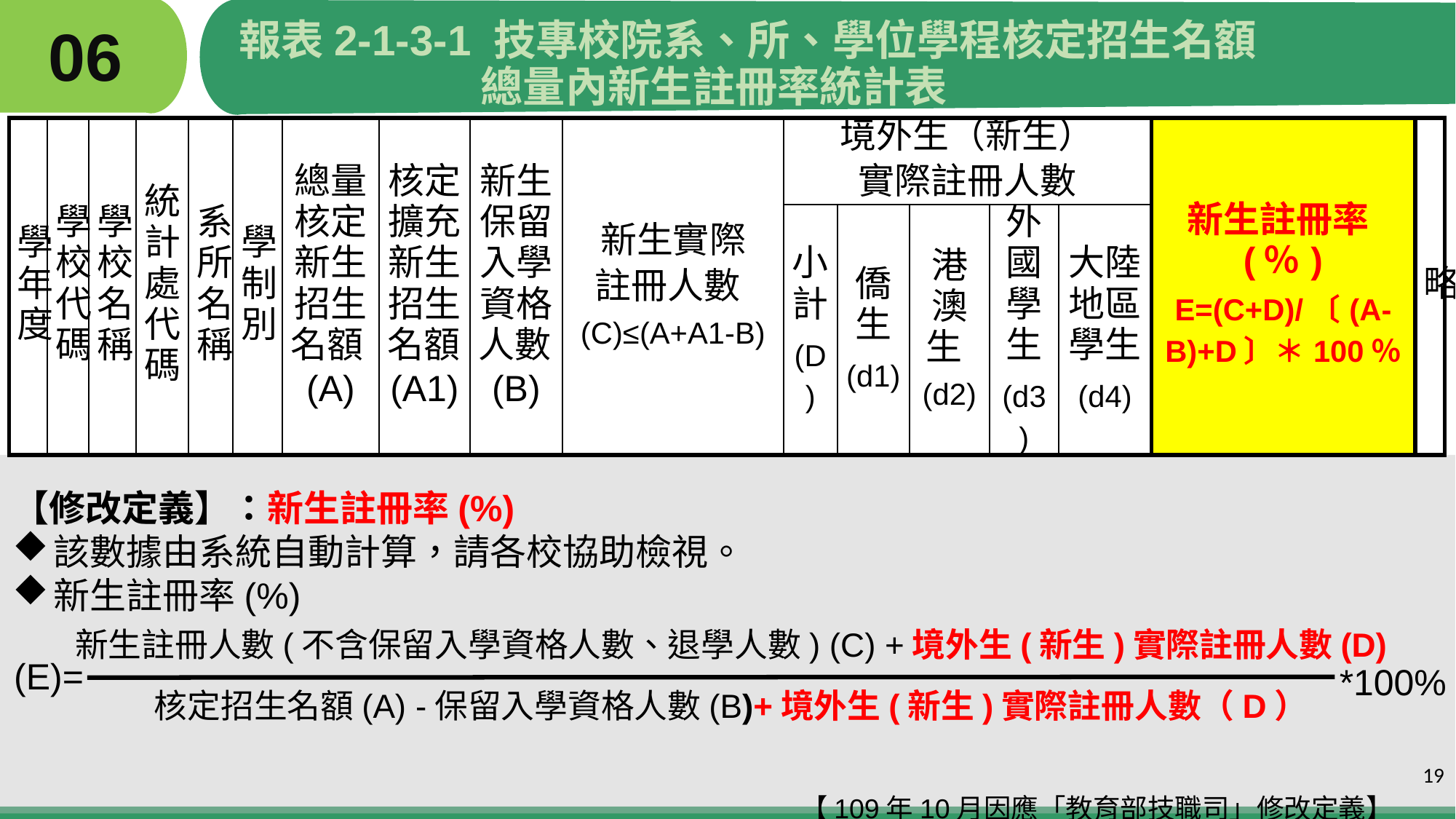

報表2-1-3-1 技專校院系、所、學位學程核定招生名額
                        總量內新生註冊率統計表
# 06
| 學年度 | 學校代碼 | 學校名稱 | 統計處代碼 | 系所名稱 | 學制別 | 總量核定新生招生名額(A) | 核定擴充新生招生名額(A1) | 新生保留入學資格人數(B) | 新生實際 註冊人數(C)≤(A+A1-B) | 境外生（新生） 實際註冊人數 |  |  |  |  | 新生註冊率(％) E=(C+D)/〔(A-B)+D〕＊100％ | 略 |
| --- | --- | --- | --- | --- | --- | --- | --- | --- | --- | --- | --- | --- | --- | --- | --- | --- |
|  |  |  |  |  |  |  |  |  |  | 小計 (D) | 僑生 (d1) | 港澳生(d2) | 外國學生 (d3) | 大陸地區學生 (d4) |  |  |
【修改定義】：新生註冊率(%)
該數據由系統自動計算，請各校協助檢視。
新生註冊率(%)

                                                                                                                      【109年10月因應「教育部技職司」修改定義】

新生註冊人數(不含保留入學資格人數、退學人數) (C) +境外生(新生)實際註冊人數(D)

核定招生名額(A) -保留入學資格人數(B)+境外生(新生)實際註冊人數（D）

(E)=

*100%
19